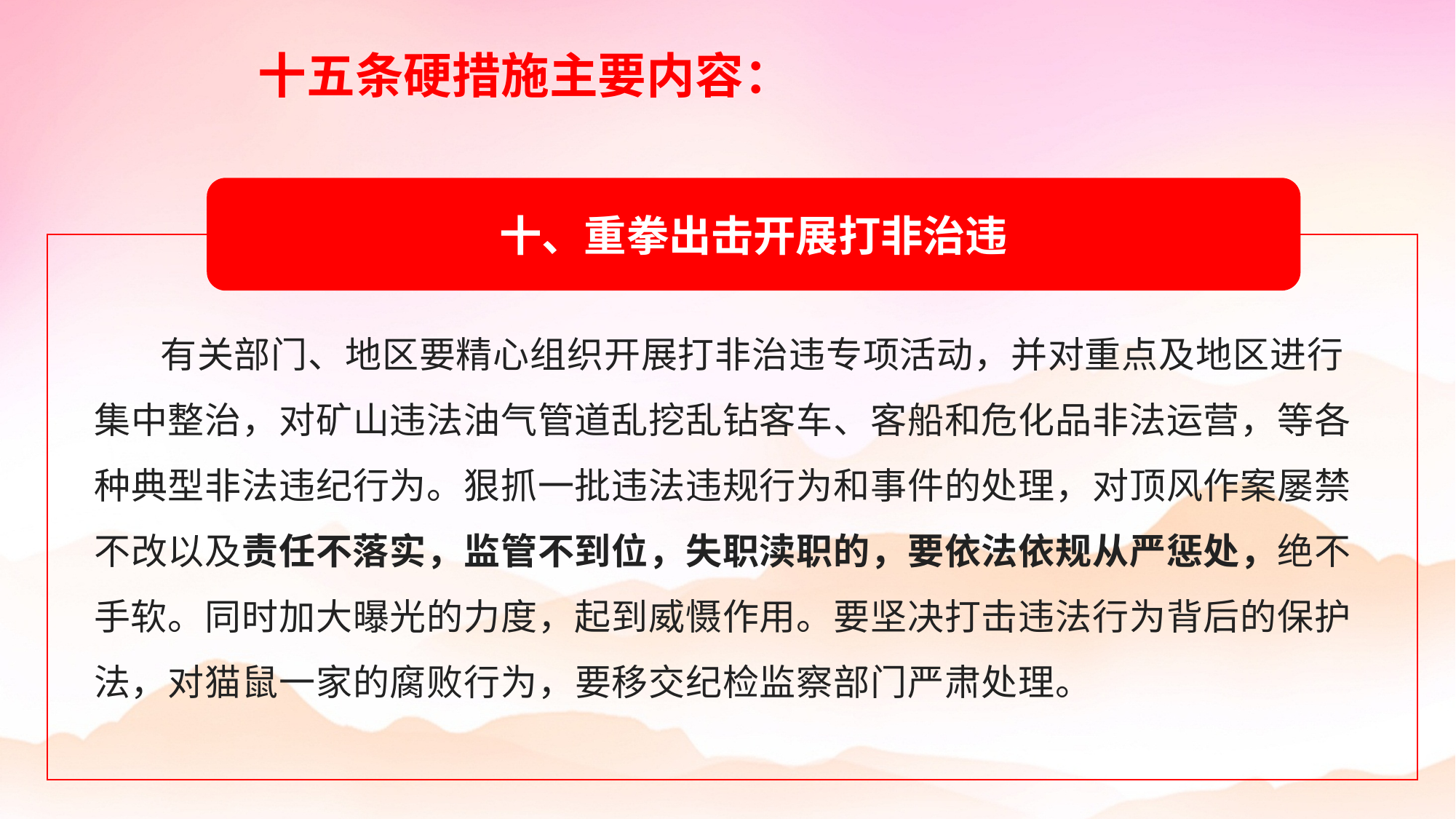

十五条硬措施主要内容：
十、重拳出击开展打非治违

 有关部门、地区要精心组织开展打非治违专项活动，并对重点及地区进行集中整治，对矿山违法油气管道乱挖乱钻客车、客船和危化品非法运营，等各种典型非法违纪行为。狠抓一批违法违规行为和事件的处理，对顶风作案屡禁不改以及责任不落实，监管不到位，失职渎职的，要依法依规从严惩处，绝不手软。同时加大曝光的力度，起到威慑作用。要坚决打击违法行为背后的保护法，对猫鼠一家的腐败行为，要移交纪检监察部门严肃处理。